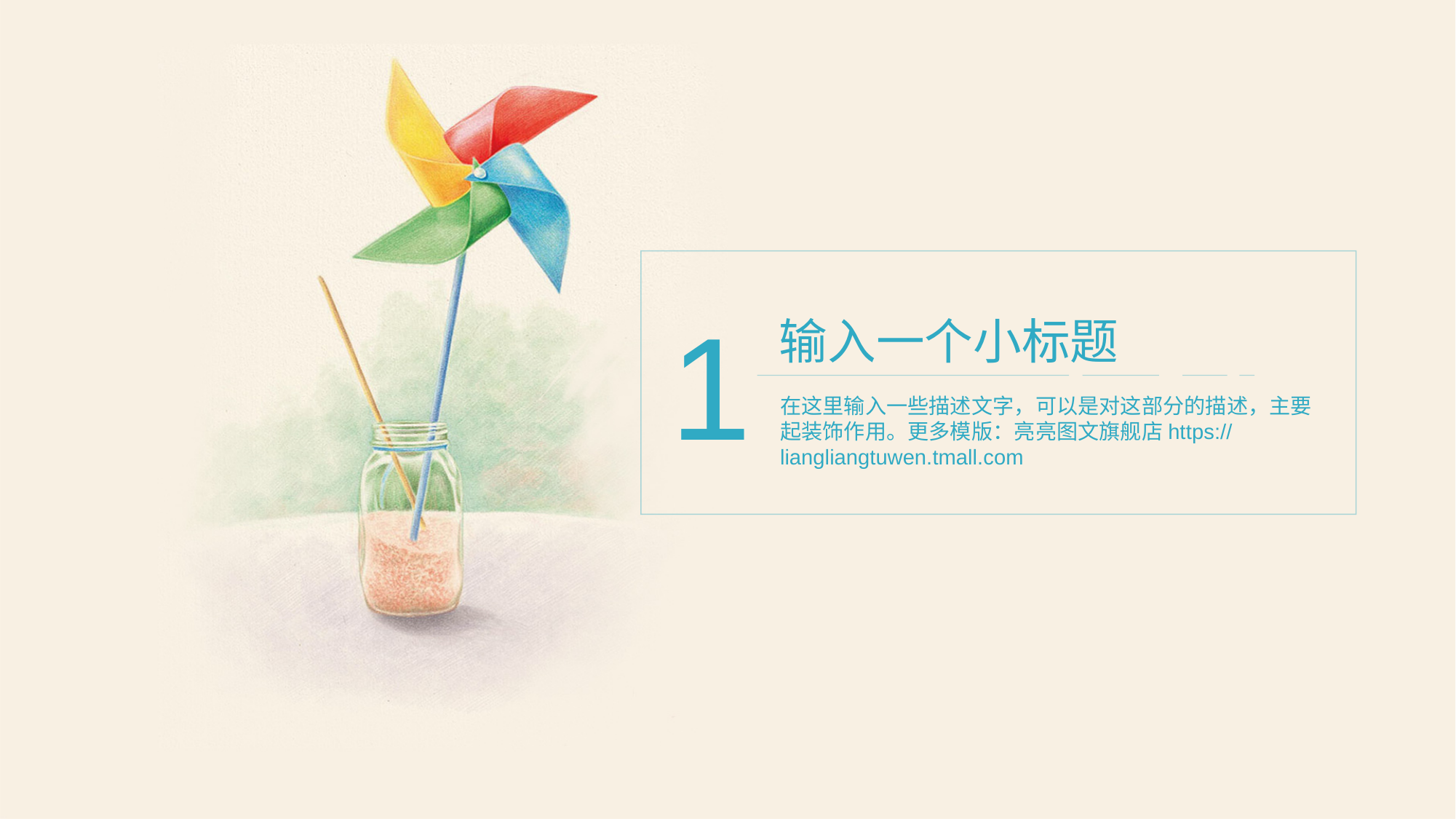

1
输入一个小标题
在这里输入一些描述文字，可以是对这部分的描述，主要起装饰作用。更多模版：亮亮图文旗舰店https://liangliangtuwen.tmall.com